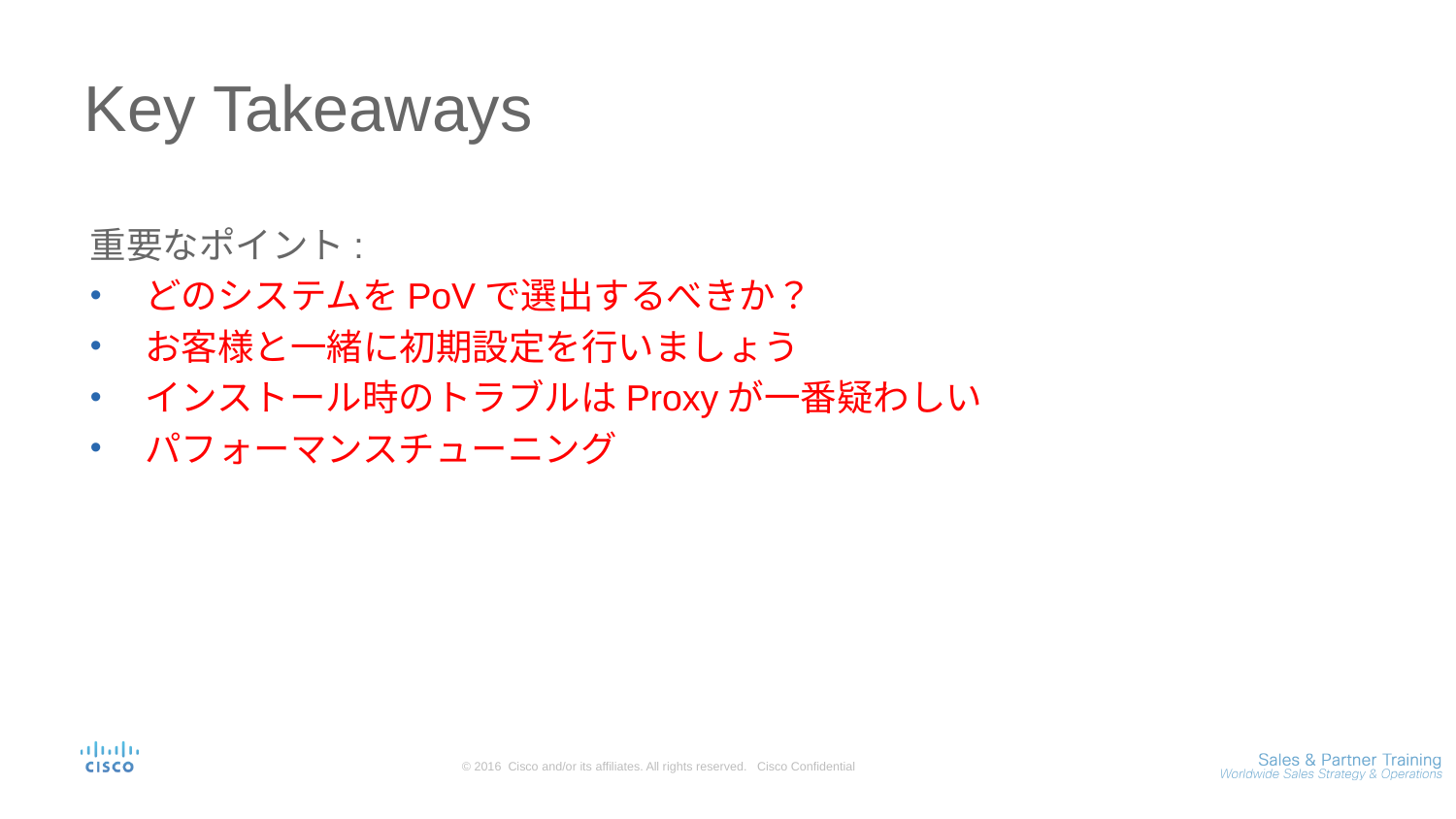

# Key Takeaways
重要なポイント:
どのシステムをPoVで選出するべきか？
お客様と一緒に初期設定を行いましょう
インストール時のトラブルはProxyが一番疑わしい
パフォーマンスチューニング